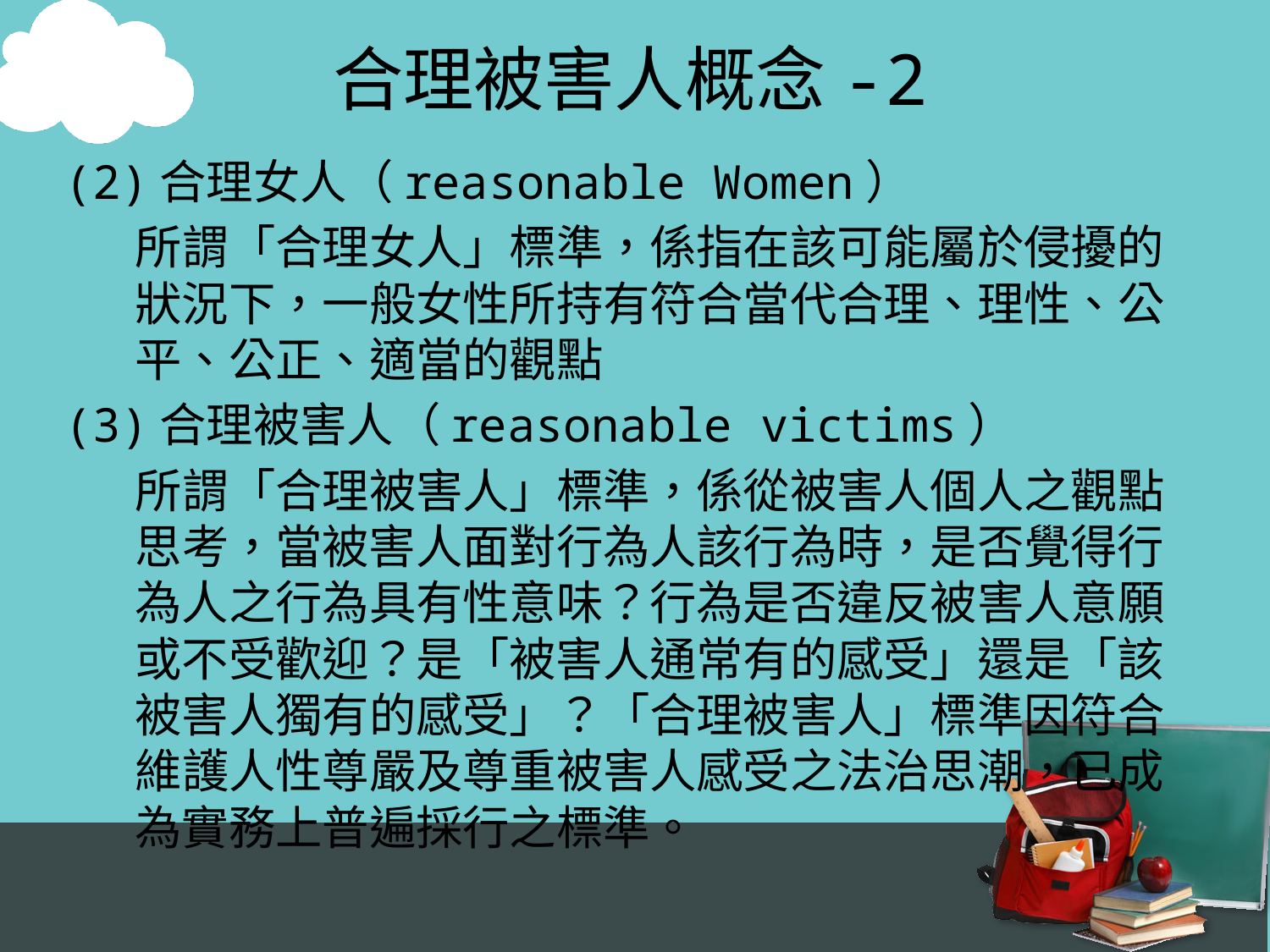

# 合理被害人概念-2
(2)合理女人（reasonable Women）
所謂「合理女人」標準，係指在該可能屬於侵擾的狀況下，一般女性所持有符合當代合理、理性、公平、公正、適當的觀點
(3)合理被害人（reasonable victims）
所謂「合理被害人」標準，係從被害人個人之觀點思考，當被害人面對行為人該行為時，是否覺得行為人之行為具有性意味？行為是否違反被害人意願或不受歡迎？是「被害人通常有的感受」還是「該被害人獨有的感受」？「合理被害人」標準因符合維護人性尊嚴及尊重被害人感受之法治思潮，已成為實務上普遍採行之標準。